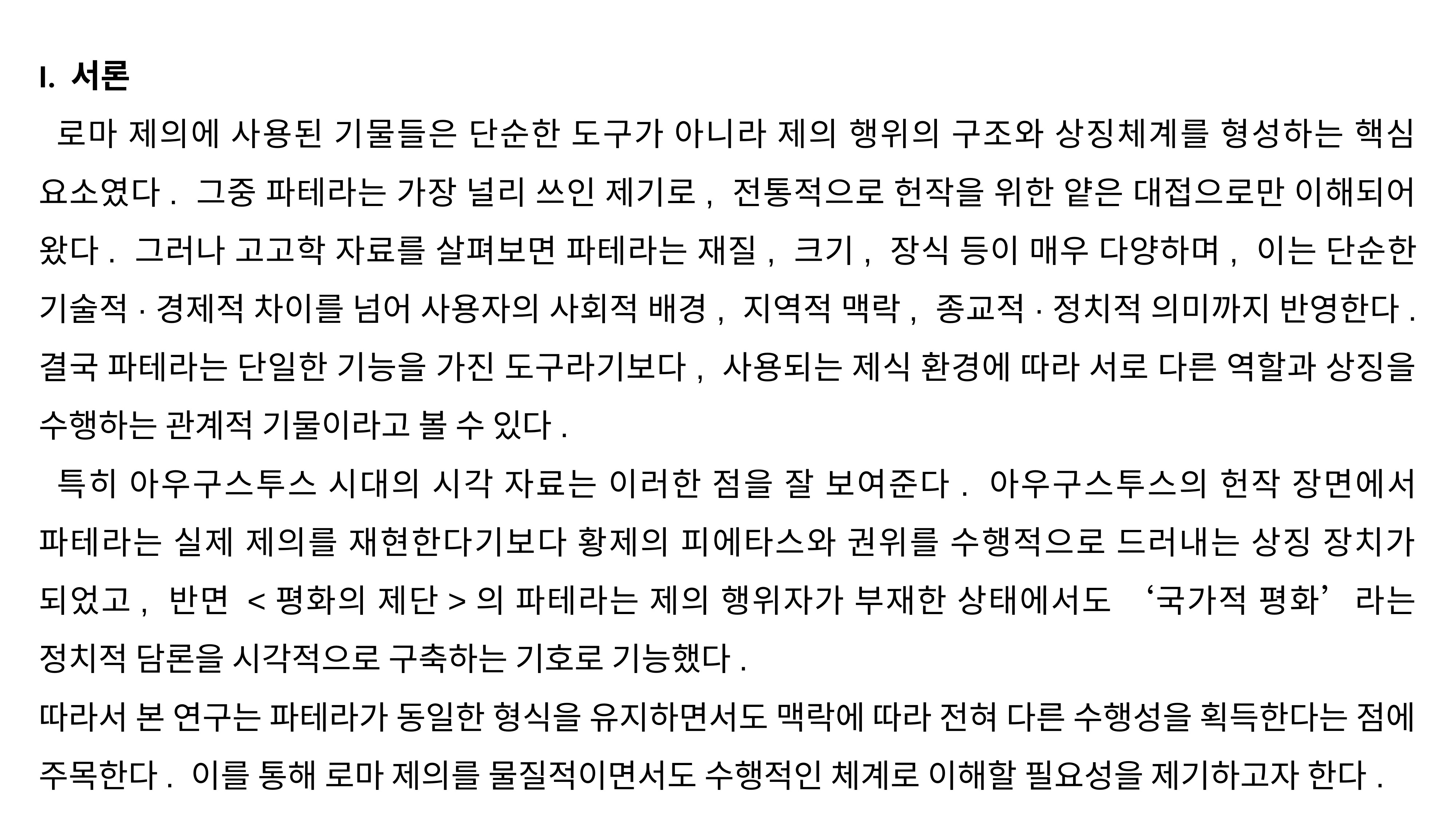

I. 서론
 로마 제의에 사용된 기물들은 단순한 도구가 아니라 제의 행위의 구조와 상징체계를 형성하는 핵심 요소였다. 그중 파테라는 가장 널리 쓰인 제기로, 전통적으로 헌작을 위한 얕은 대접으로만 이해되어 왔다. 그러나 고고학 자료를 살펴보면 파테라는 재질, 크기, 장식 등이 매우 다양하며, 이는 단순한 기술적·경제적 차이를 넘어 사용자의 사회적 배경, 지역적 맥락, 종교적·정치적 의미까지 반영한다. 결국 파테라는 단일한 기능을 가진 도구라기보다, 사용되는 제식 환경에 따라 서로 다른 역할과 상징을 수행하는 관계적 기물이라고 볼 수 있다.
 특히 아우구스투스 시대의 시각 자료는 이러한 점을 잘 보여준다. 아우구스투스의 헌작 장면에서 파테라는 실제 제의를 재현한다기보다 황제의 피에타스와 권위를 수행적으로 드러내는 상징 장치가 되었고, 반면 <평화의 제단>의 파테라는 제의 행위자가 부재한 상태에서도 ‘국가적 평화’라는 정치적 담론을 시각적으로 구축하는 기호로 기능했다.
따라서 본 연구는 파테라가 동일한 형식을 유지하면서도 맥락에 따라 전혀 다른 수행성을 획득한다는 점에 주목한다. 이를 통해 로마 제의를 물질적이면서도 수행적인 체계로 이해할 필요성을 제기하고자 한다.